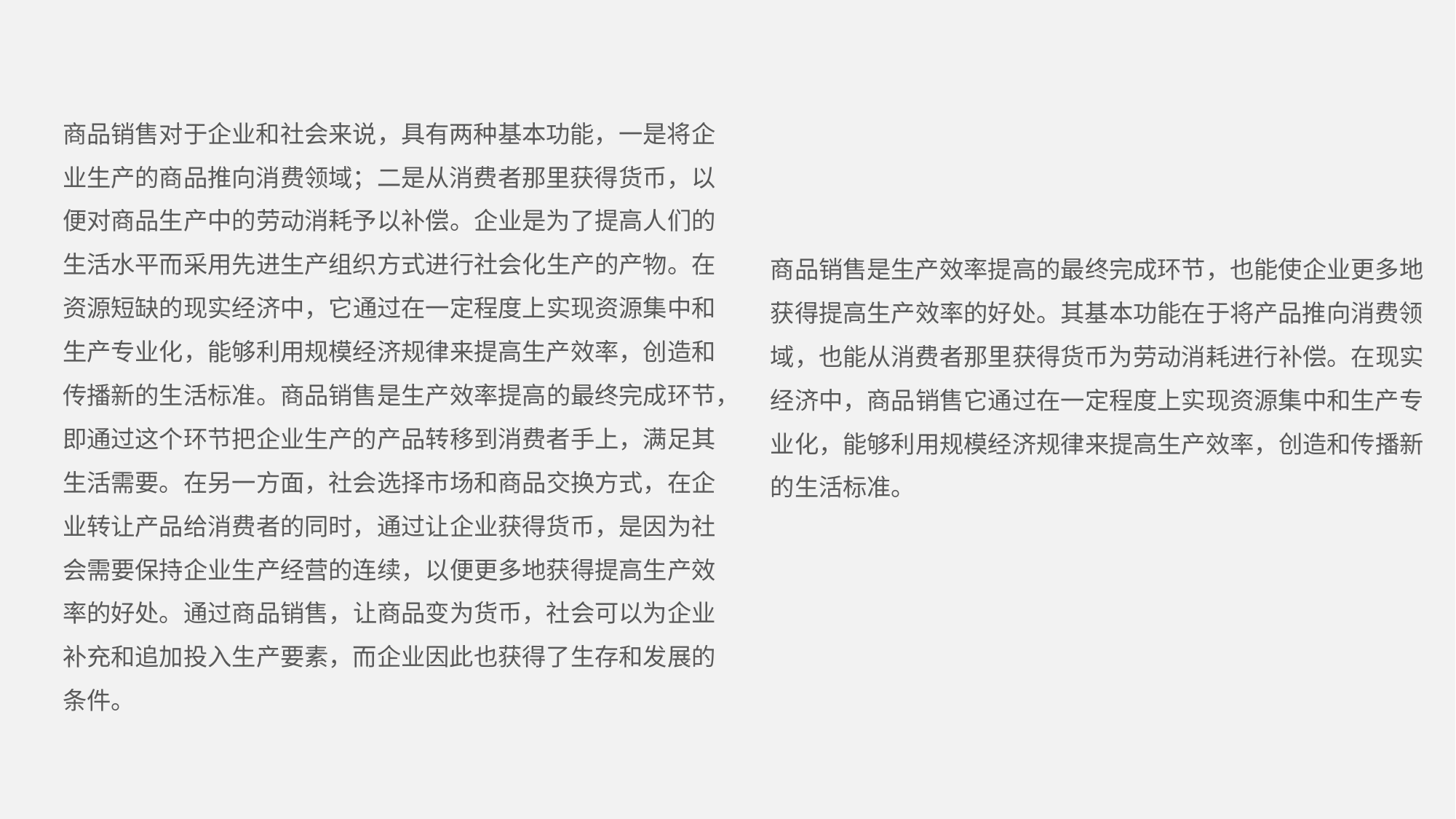

商品销售对于企业和社会来说，具有两种基本功能，一是将企业生产的商品推向消费领域；二是从消费者那里获得货币，以便对商品生产中的劳动消耗予以补偿。企业是为了提高人们的生活水平而采用先进生产组织方式进行社会化生产的产物。在资源短缺的现实经济中，它通过在一定程度上实现资源集中和生产专业化，能够利用规模经济规律来提高生产效率，创造和传播新的生活标准。商品销售是生产效率提高的最终完成环节，即通过这个环节把企业生产的产品转移到消费者手上，满足其生活需要。在另一方面，社会选择市场和商品交换方式，在企业转让产品给消费者的同时，通过让企业获得货币，是因为社会需要保持企业生产经营的连续，以便更多地获得提高生产效率的好处。通过商品销售，让商品变为货币，社会可以为企业补充和追加投入生产要素，而企业因此也获得了生存和发展的条件。
商品销售是生产效率提高的最终完成环节，也能使企业更多地获得提高生产效率的好处。其基本功能在于将产品推向消费领域，也能从消费者那里获得货币为劳动消耗进行补偿。在现实经济中，商品销售它通过在一定程度上实现资源集中和生产专业化，能够利用规模经济规律来提高生产效率，创造和传播新的生活标准。